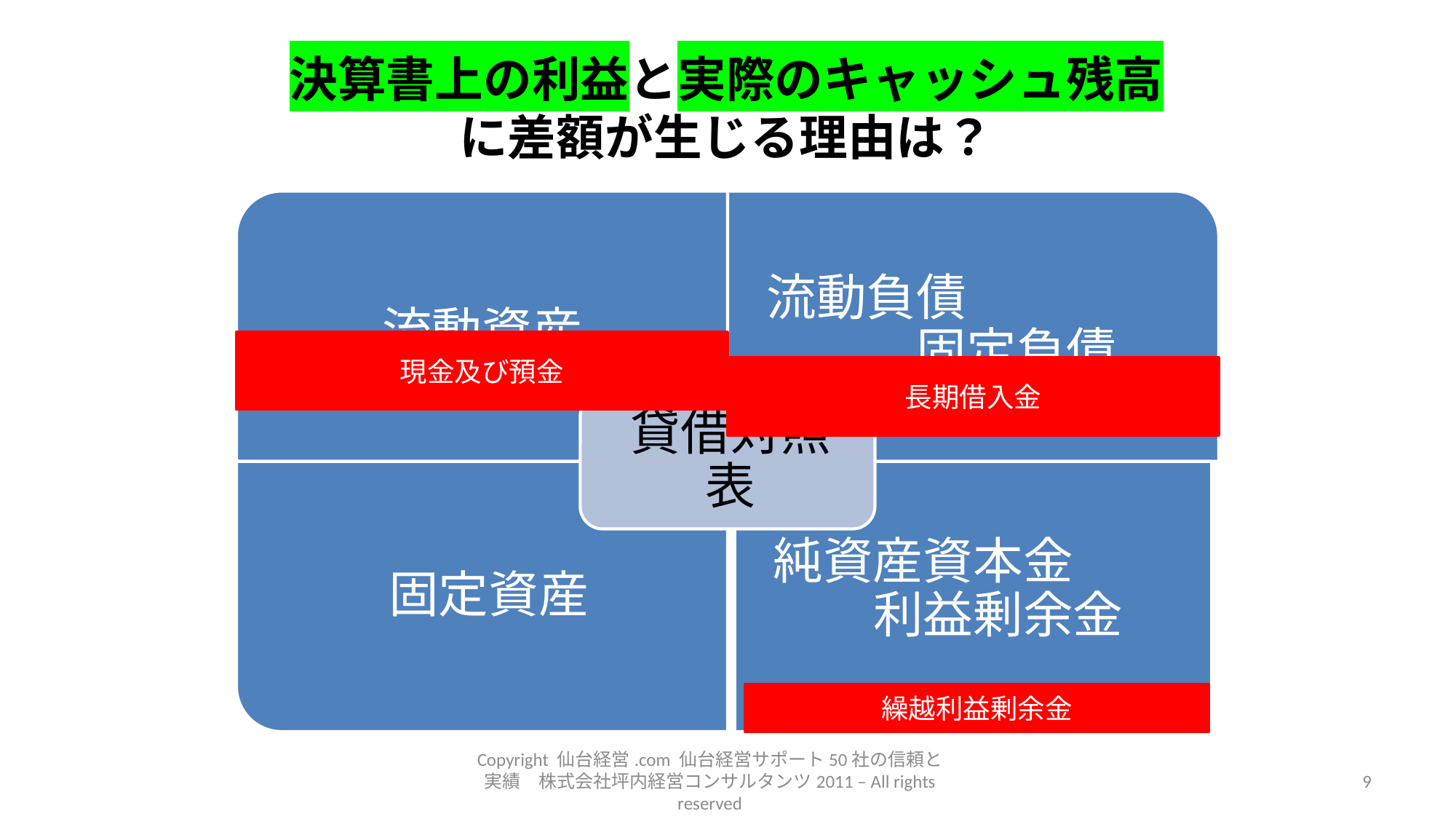

# 決算書上の利益と実際のキャッシュ残高 に差額が生じる理由は？
流動資産
流動負債　　　　　　固定負債
固定資産
純資産資本金　　　利益剰余金
貸借対照表
現金及び預金
長期借入金
繰越利益剰余金
Copyright 仙台経営.com 仙台経営サポート50社の信頼と実績　株式会社坪内経営コンサルタンツ2011 – All rights reserved
9